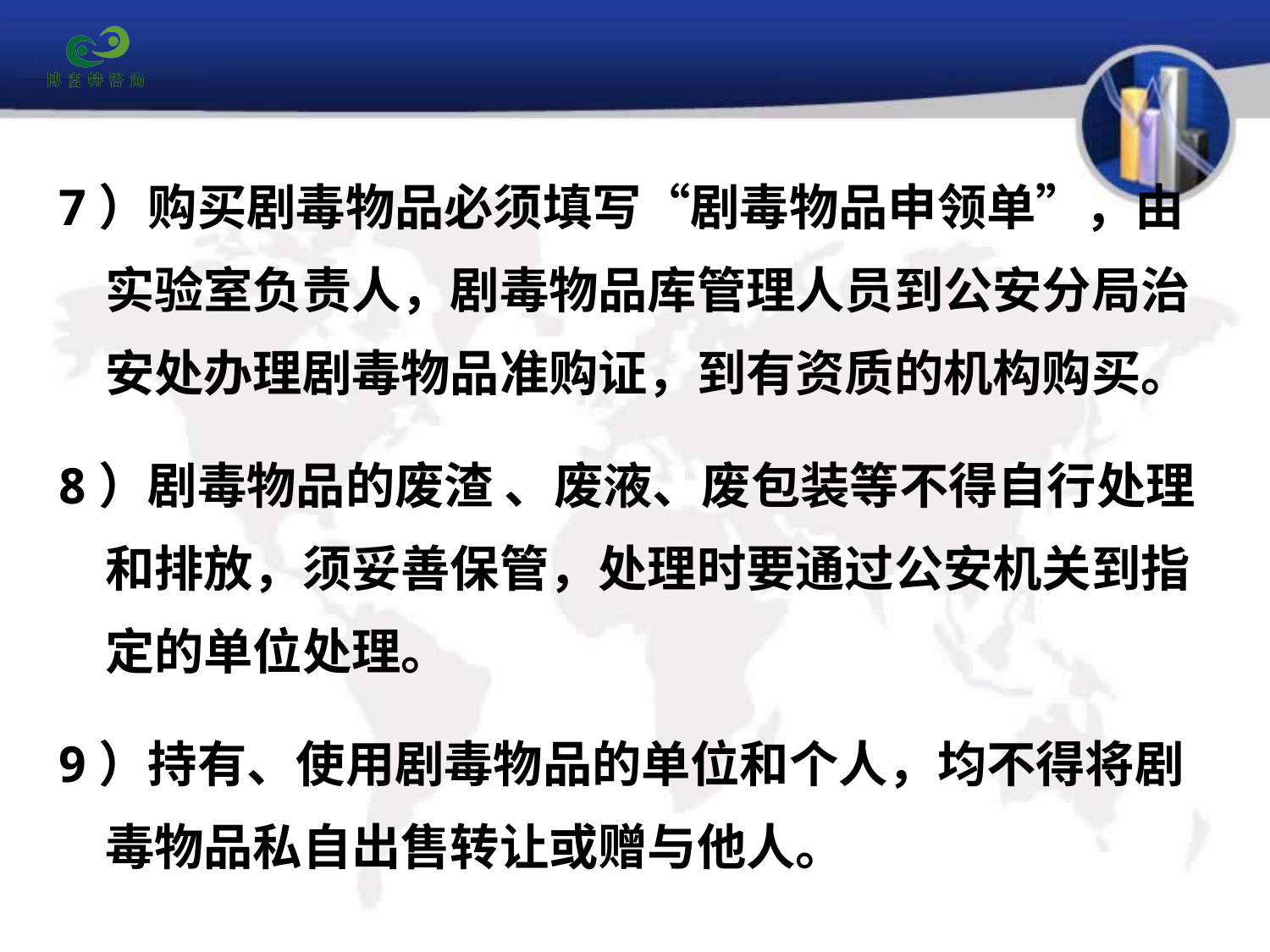

7）购买剧毒物品必须填写“剧毒物品申领单”，由实验室负责人，剧毒物品库管理人员到公安分局治安处办理剧毒物品准购证，到有资质的机构购买。
8）剧毒物品的废渣 、废液、废包装等不得自行处理和排放，须妥善保管，处理时要通过公安机关到指定的单位处理。
9）持有、使用剧毒物品的单位和个人，均不得将剧毒物品私自出售转让或赠与他人。